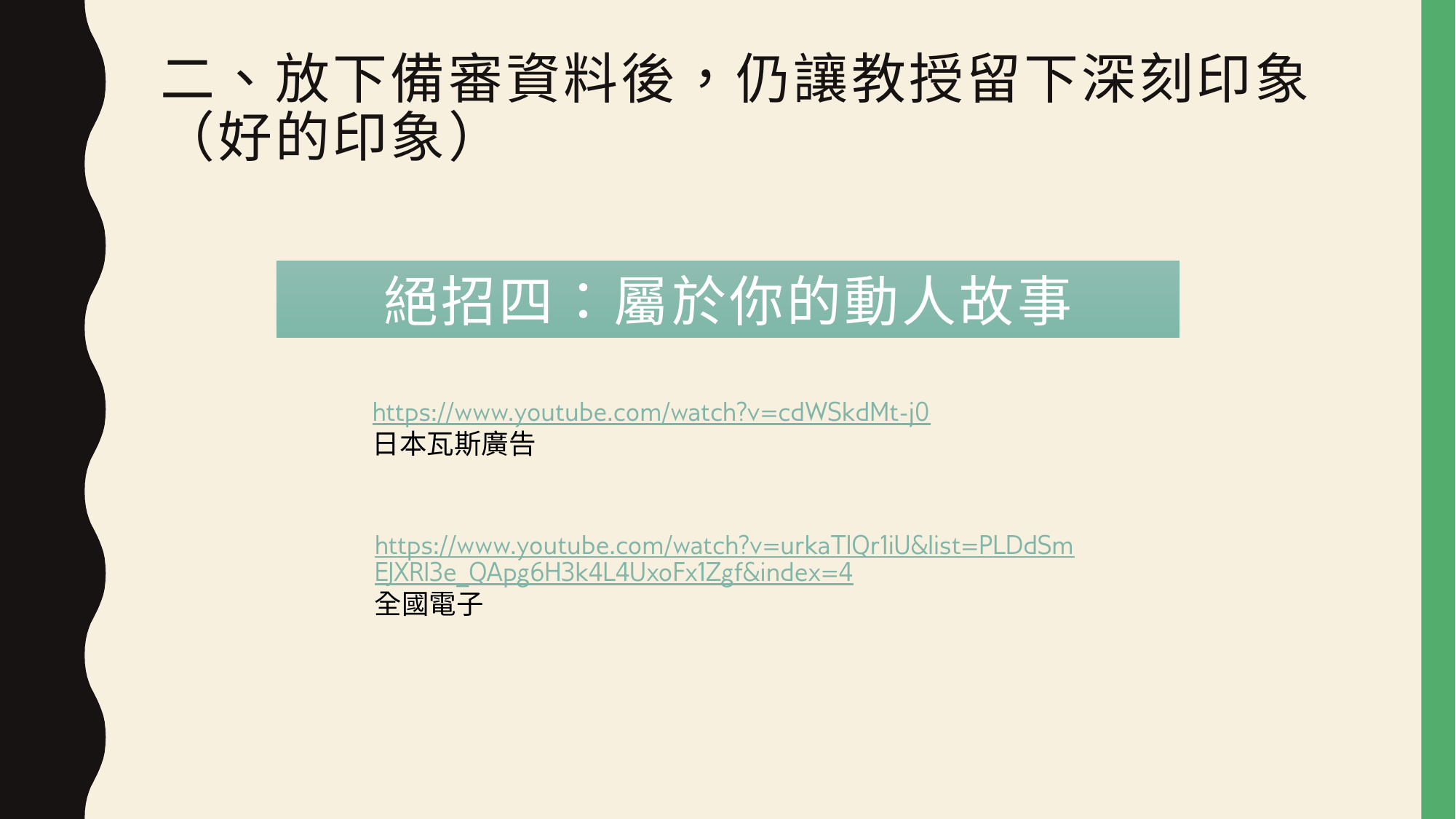

# 二、放下備審資料後，仍讓教授留下深刻印象（好的印象）
絕招四：屬於你的動人故事
https://www.youtube.com/watch?v=cdWSkdMt-j0
日本瓦斯廣告
https://www.youtube.com/watch?v=urkaTIQr1iU&list=PLDdSmEJXRI3e_QApg6H3k4L4UxoFx1Zgf&index=4
全國電子